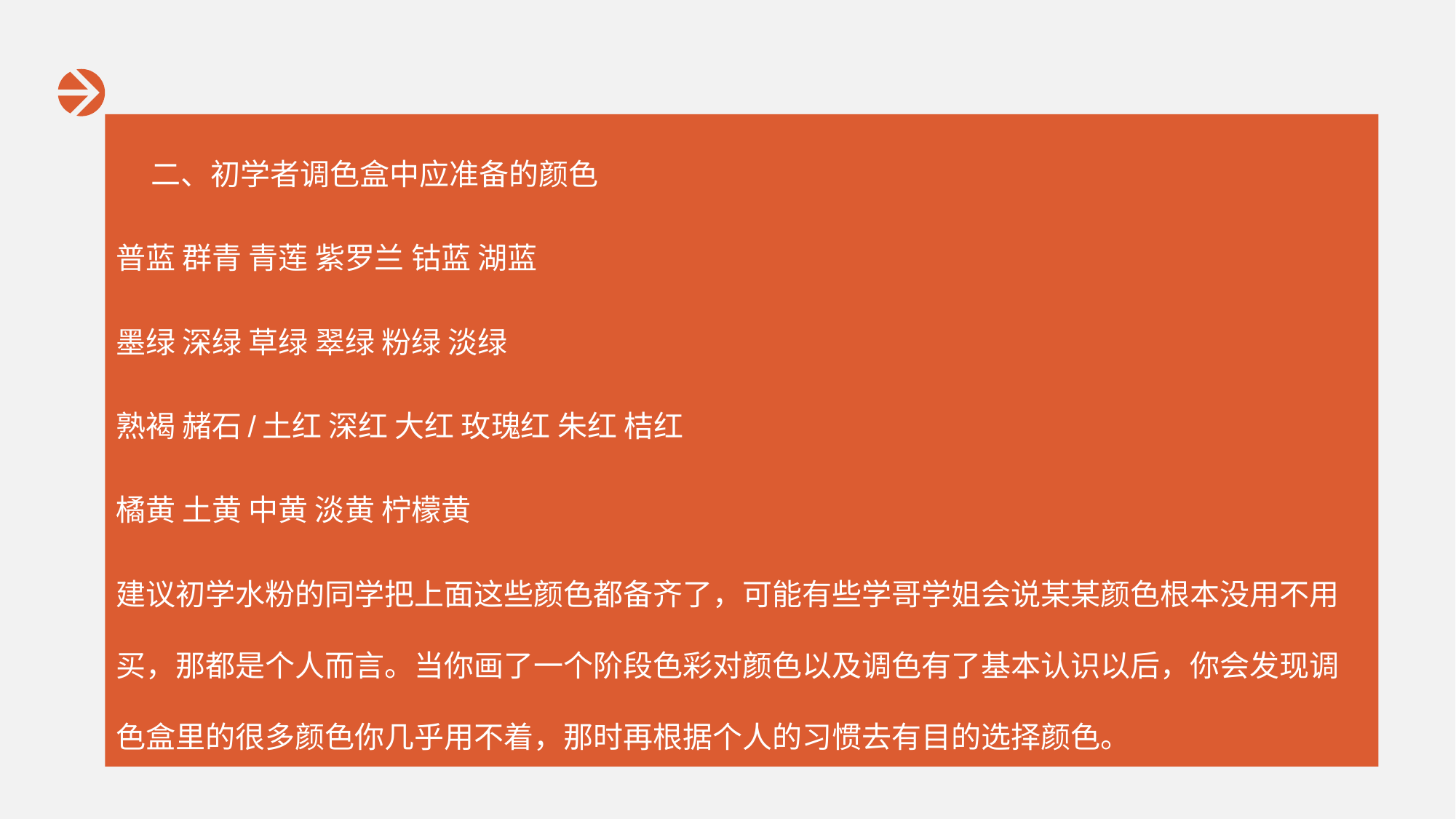

二、初学者调色盒中应准备的颜色
普蓝 群青 青莲 紫罗兰 钴蓝 湖蓝
墨绿 深绿 草绿 翠绿 粉绿 淡绿
熟褐 赭石/土红 深红 大红 玫瑰红 朱红 桔红
橘黄 土黄 中黄 淡黄 柠檬黄
建议初学水粉的同学把上面这些颜色都备齐了，可能有些学哥学姐会说某某颜色根本没用不用买，那都是个人而言。当你画了一个阶段色彩对颜色以及调色有了基本认识以后，你会发现调色盒里的很多颜色你几乎用不着，那时再根据个人的习惯去有目的选择颜色。